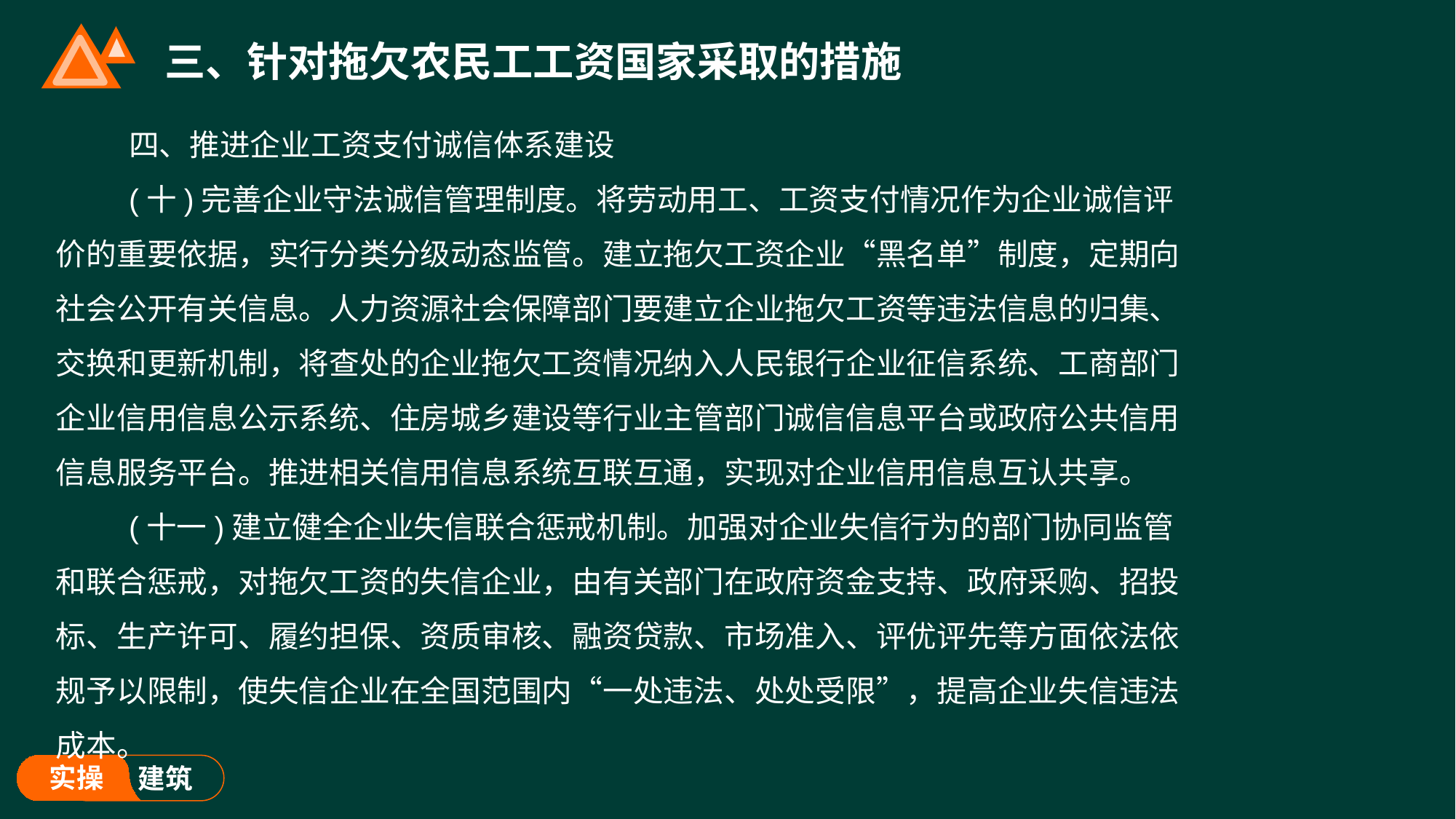

# 三、针对拖欠农民工工资国家采取的措施
四、推进企业工资支付诚信体系建设
(十)完善企业守法诚信管理制度。将劳动用工、工资支付情况作为企业诚信评价的重要依据，实行分类分级动态监管。建立拖欠工资企业“黑名单”制度，定期向社会公开有关信息。人力资源社会保障部门要建立企业拖欠工资等违法信息的归集、交换和更新机制，将查处的企业拖欠工资情况纳入人民银行企业征信系统、工商部门企业信用信息公示系统、住房城乡建设等行业主管部门诚信信息平台或政府公共信用信息服务平台。推进相关信用信息系统互联互通，实现对企业信用信息互认共享。
(十一)建立健全企业失信联合惩戒机制。加强对企业失信行为的部门协同监管和联合惩戒，对拖欠工资的失信企业，由有关部门在政府资金支持、政府采购、招投标、生产许可、履约担保、资质审核、融资贷款、市场准入、评优评先等方面依法依规予以限制，使失信企业在全国范围内“一处违法、处处受限”，提高企业失信违法成本。